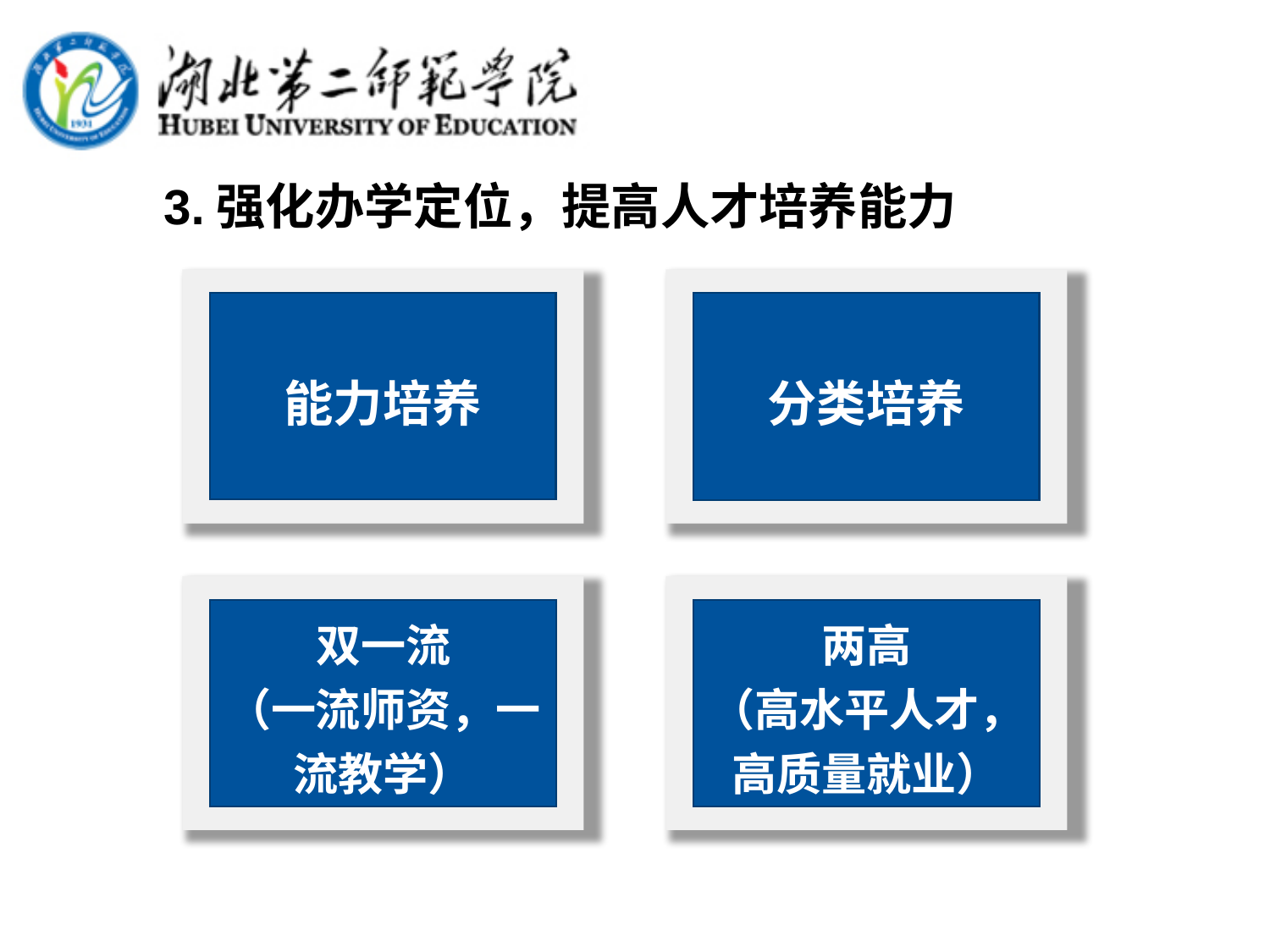

3.强化办学定位，提高人才培养能力

分类培养

能力培养

双一流
（一流师资，一流教学）

两高
（高水平人才，高质量就业）